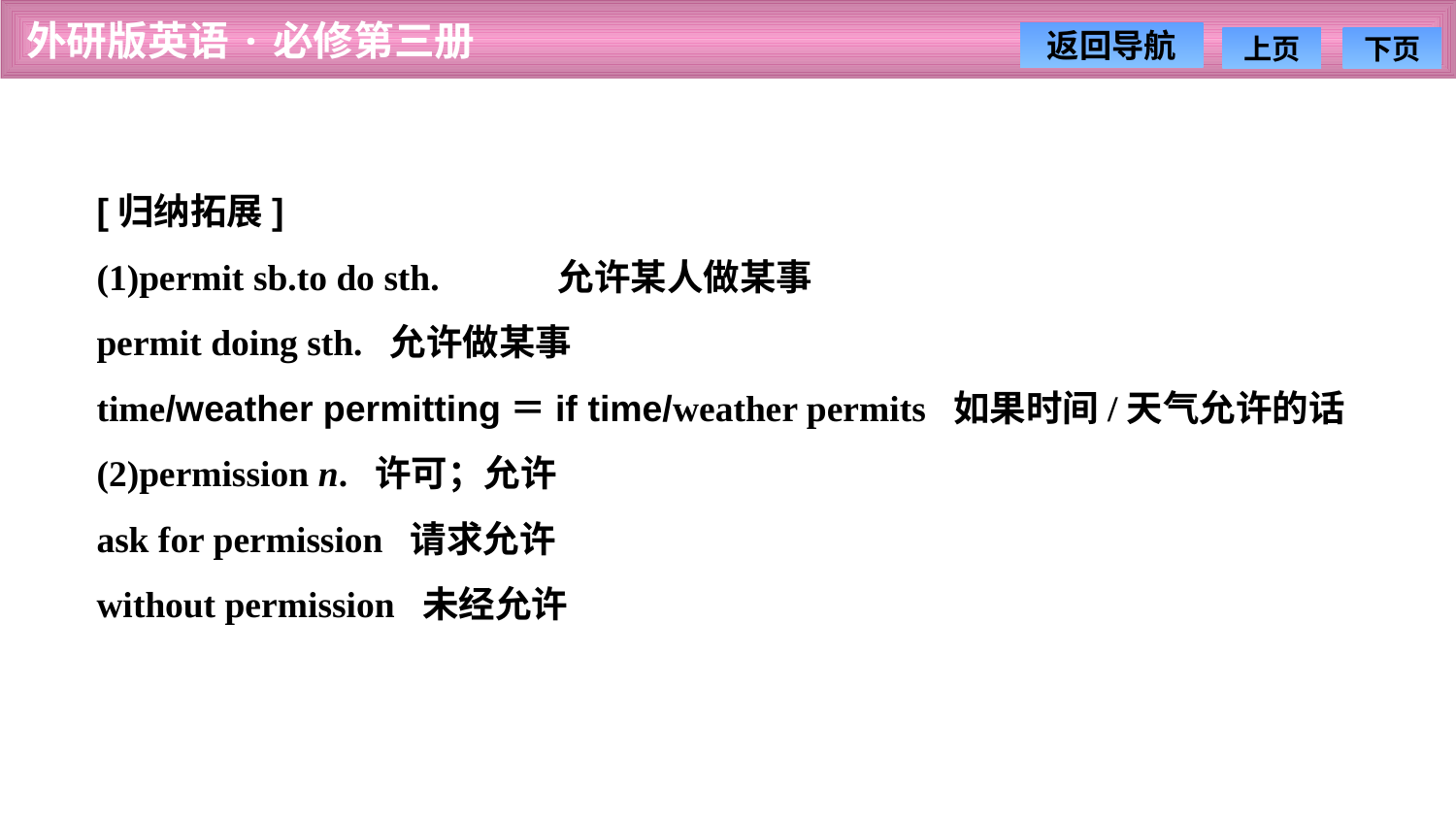

[归纳拓展]
(1)permit sb.to do sth.　　　允许某人做某事
permit doing sth.  允许做某事
time/weather permitting＝if time/weather permits  如果时间/天气允许的话
(2)permission n.  许可；允许
ask for permission  请求允许
without permission  未经允许